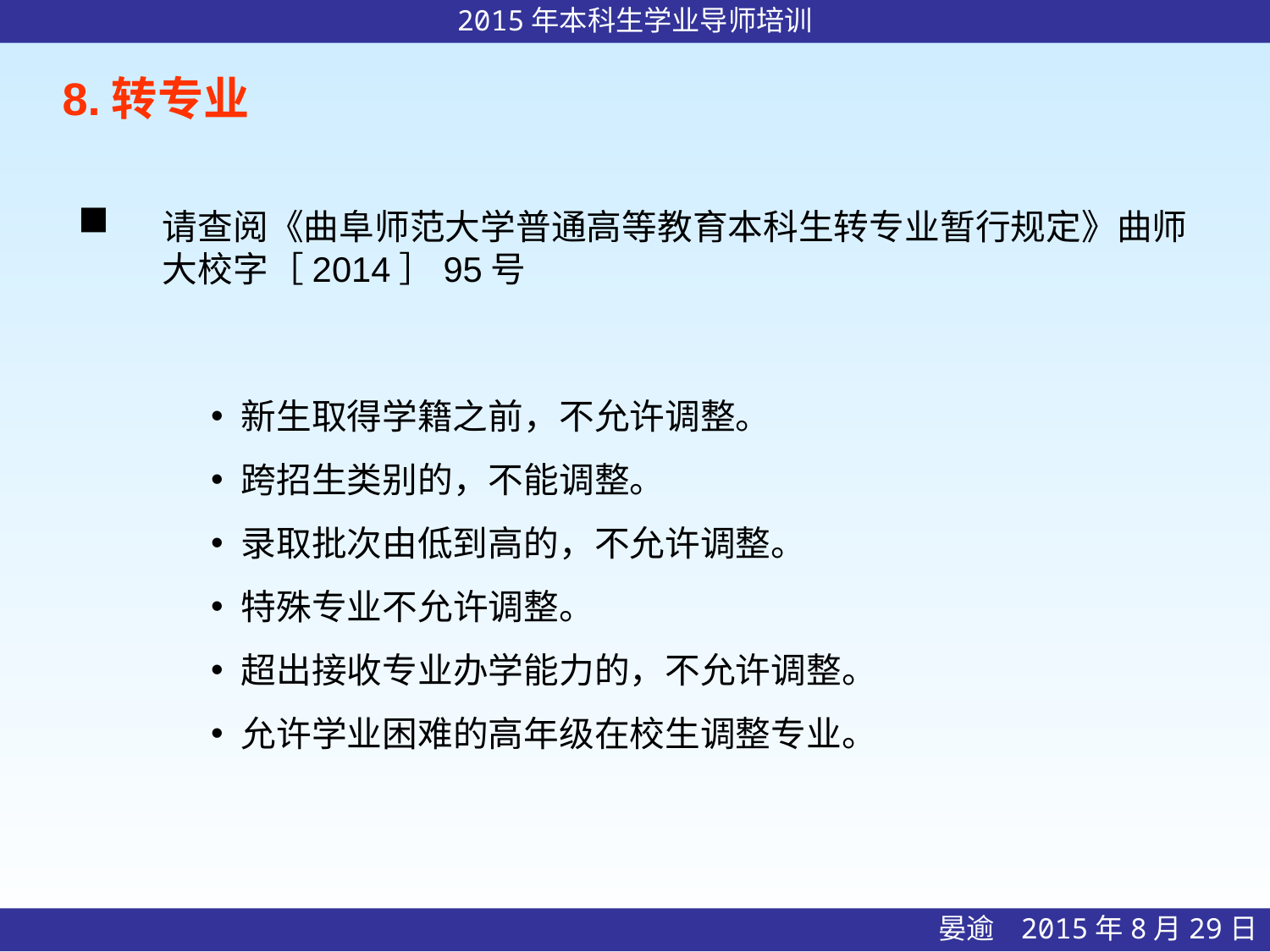

# 8.转专业
请查阅《曲阜师范大学普通高等教育本科生转专业暂行规定》曲师大校字［2014］95号
新生取得学籍之前，不允许调整。
跨招生类别的，不能调整。
录取批次由低到高的，不允许调整。
特殊专业不允许调整。
超出接收专业办学能力的，不允许调整。
允许学业困难的高年级在校生调整专业。